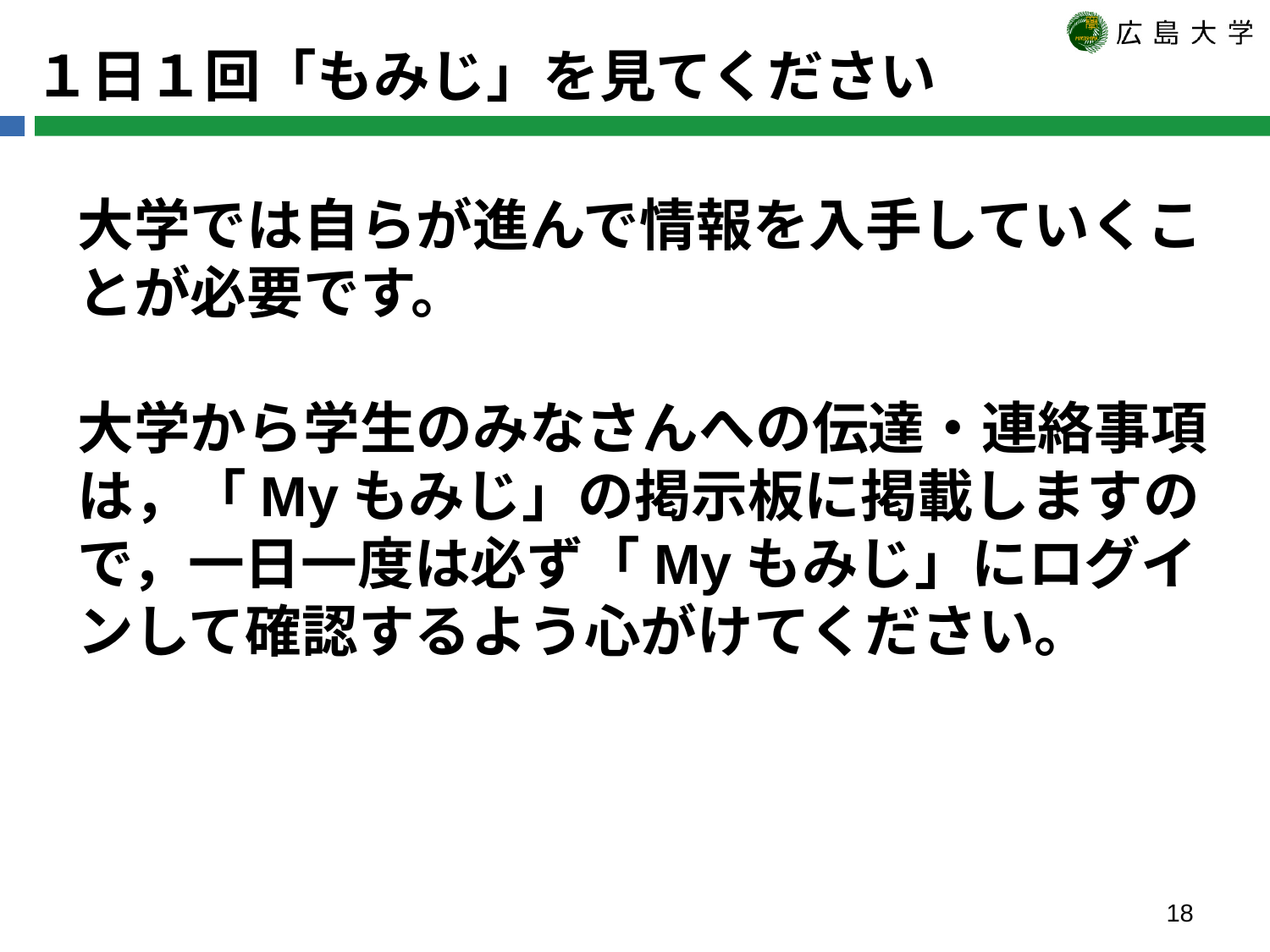

# １日１回「もみじ」を見てください
大学では自らが進んで情報を入手していくことが必要です。

大学から学生のみなさんへの伝達・連絡事項は，「Myもみじ」の掲示板に掲載しますので，一日一度は必ず「Myもみじ」にログインして確認するよう心がけてください。

18